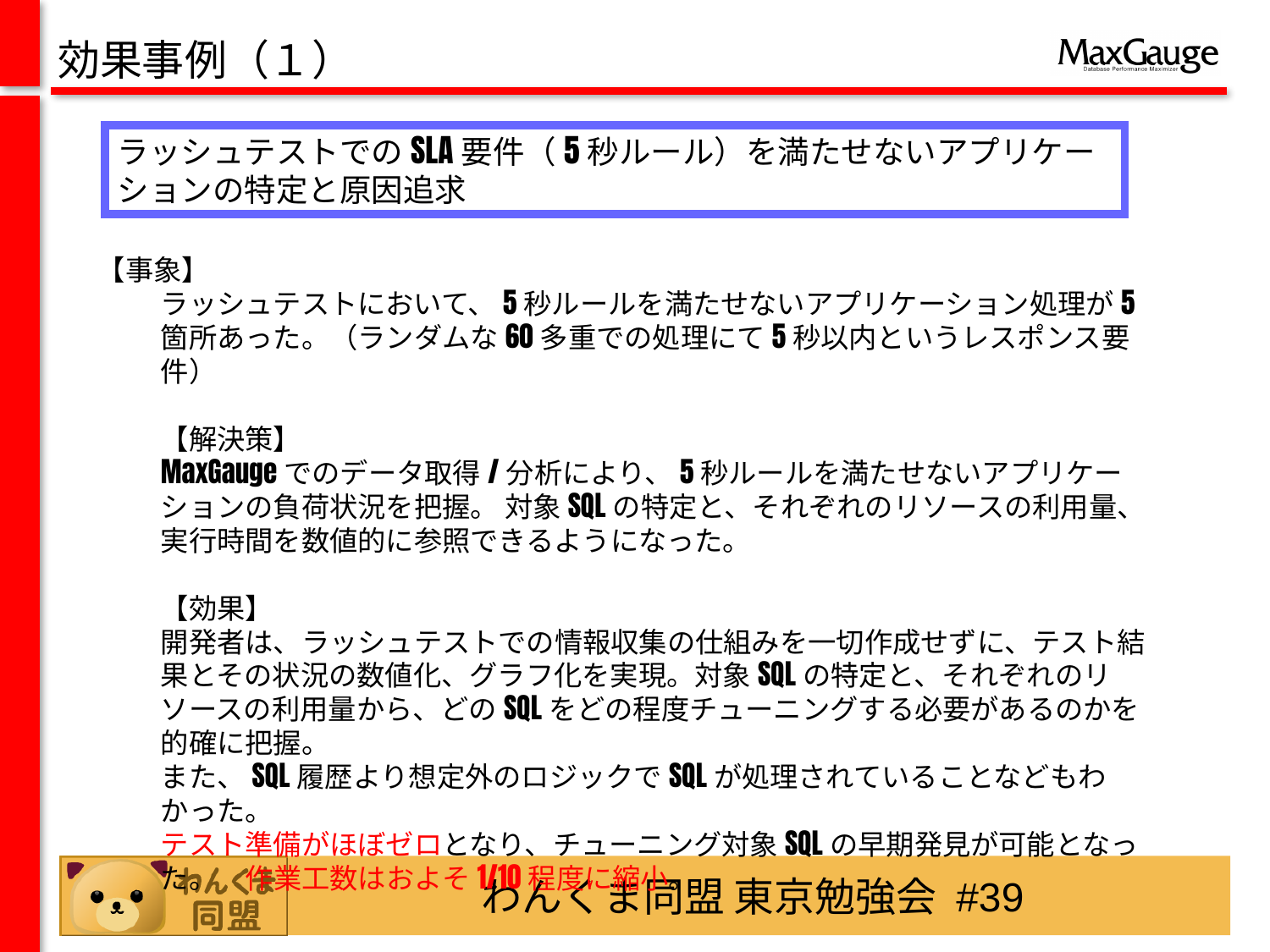

効果事例（１）
ラッシュテストでのSLA要件（5秒ルール）を満たせないアプリケーションの特定と原因追求
【事象】
ラッシュテストにおいて、5秒ルールを満たせないアプリケーション処理が5箇所あった。（ランダムな60多重での処理にて5秒以内というレスポンス要件）

【解決策】
MaxGaugeでのデータ取得/分析により、5秒ルールを満たせないアプリケーションの負荷状況を把握。 対象SQLの特定と、それぞれのリソースの利用量、実行時間を数値的に参照できるようになった。

【効果】
開発者は、ラッシュテストでの情報収集の仕組みを一切作成せずに、テスト結果とその状況の数値化、グラフ化を実現。対象SQLの特定と、それぞれのリソースの利用量から、どのSQLをどの程度チューニングする必要があるのかを的確に把握。
また、SQL履歴より想定外のロジックでSQLが処理されていることなどもわかった。
テスト準備がほぼゼロとなり、チューニング対象SQLの早期発見が可能となった。　作業工数はおよそ1/10程度に縮小。